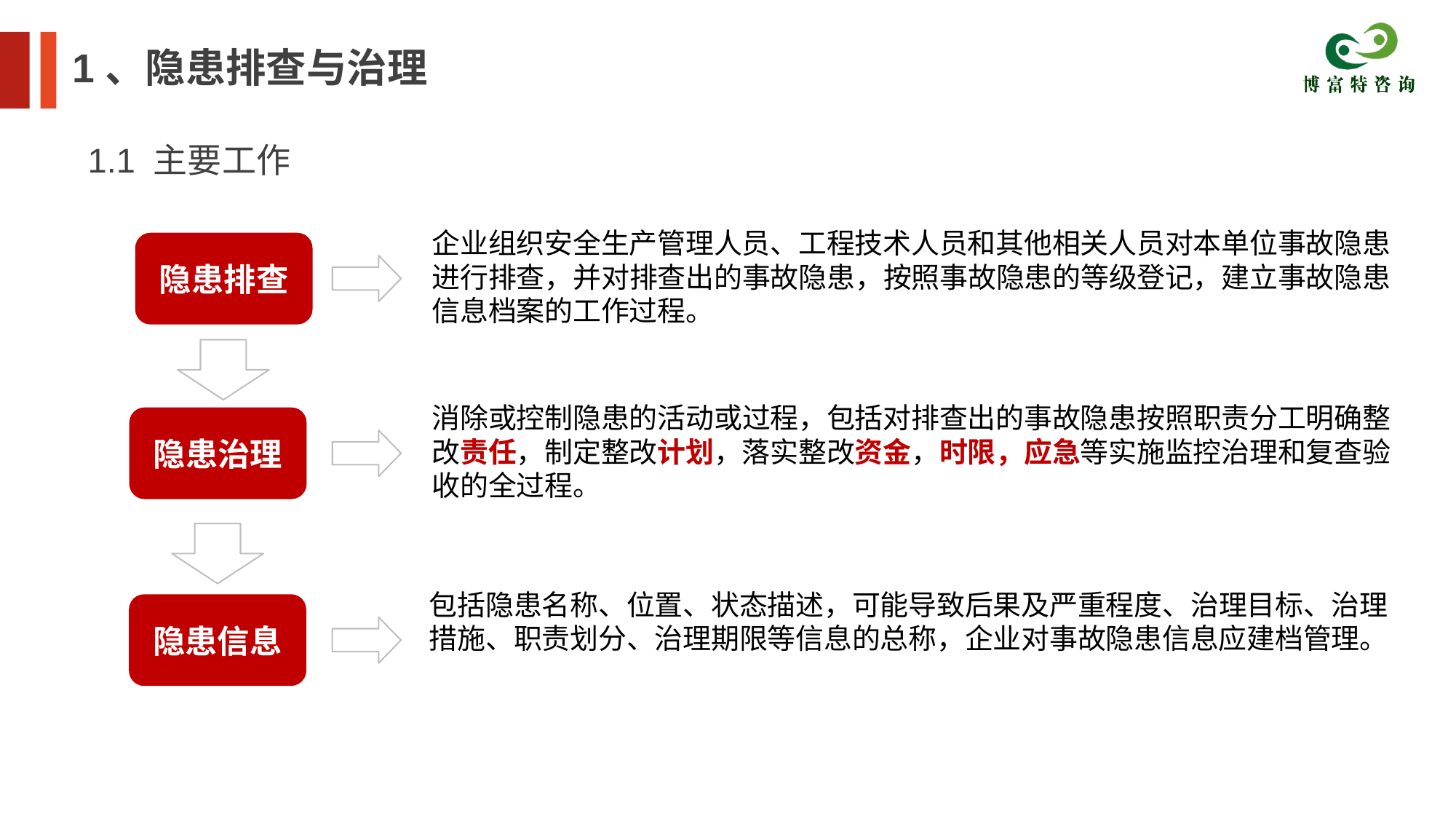

1、隐患排查与治理
1.1 主要工作
企业组织安全生产管理人员、工程技术人员和其他相关人员对本单位事故隐患进行排查，并对排查出的事故隐患，按照事故隐患的等级登记，建立事故隐患信息档案的工作过程。
隐患排查

消除或控制隐患的活动或过程，包括对排查出的事故隐患按照职责分工明确整改责任，制定整改计划，落实整改资金，时限，应急等实施监控治理和复查验收的全过程。
隐患治理

包括隐患名称、位置、状态描述，可能导致后果及严重程度、治理目标、治理措施、职责划分、治理期限等信息的总称，企业对事故隐患信息应建档管理。
隐患信息